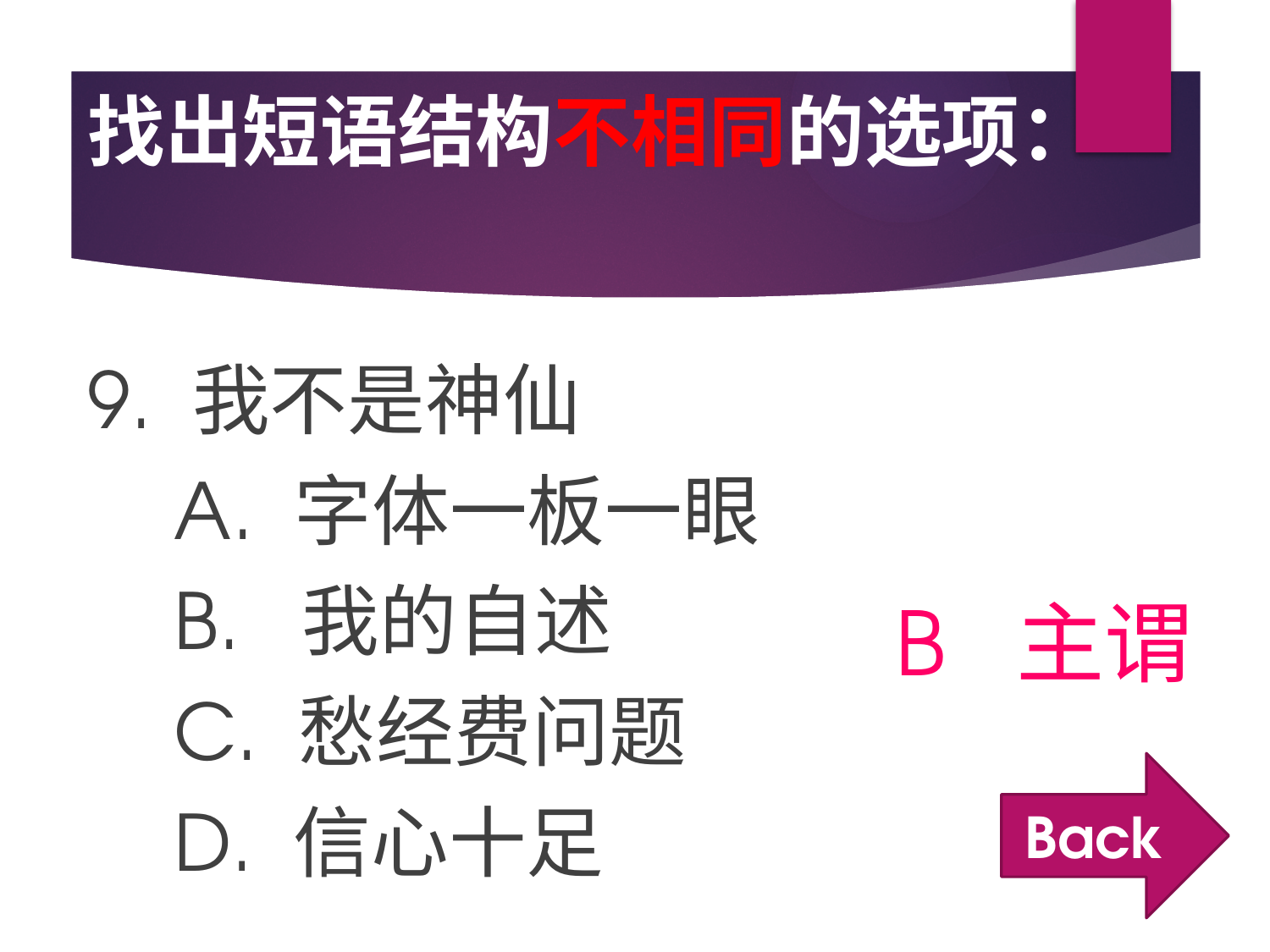

# 找出短语结构不相同的选项：
9. 我不是神仙
    A. 字体一板一眼
    B.  我的自述
    C. 愁经费问题
    D. 信心十足
B  主谓
Back